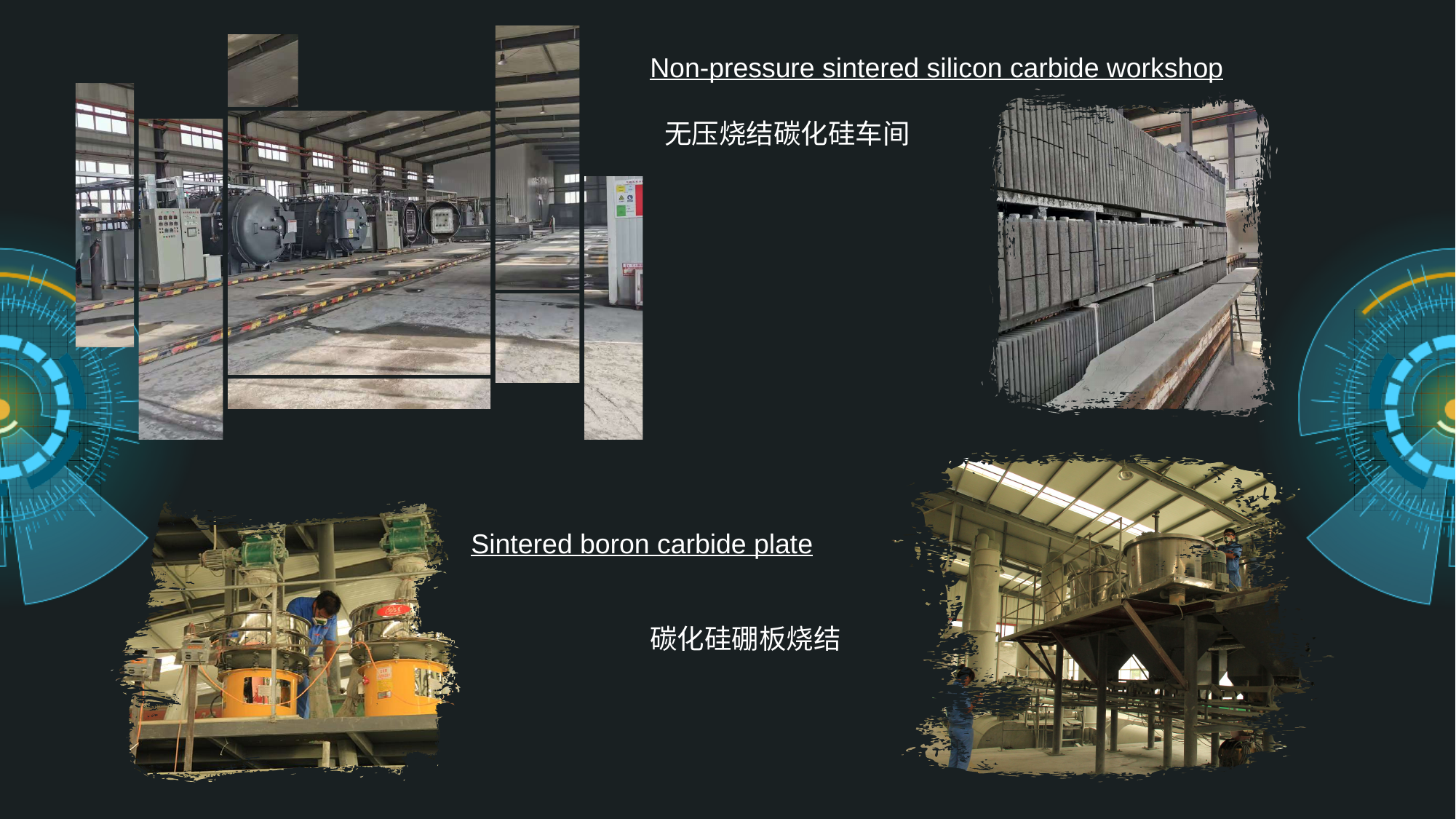

Non-pressure sintered silicon carbide workshop

无压烧结碳化硅车间

Sintered boron carbide plate
碳化硅硼板烧结